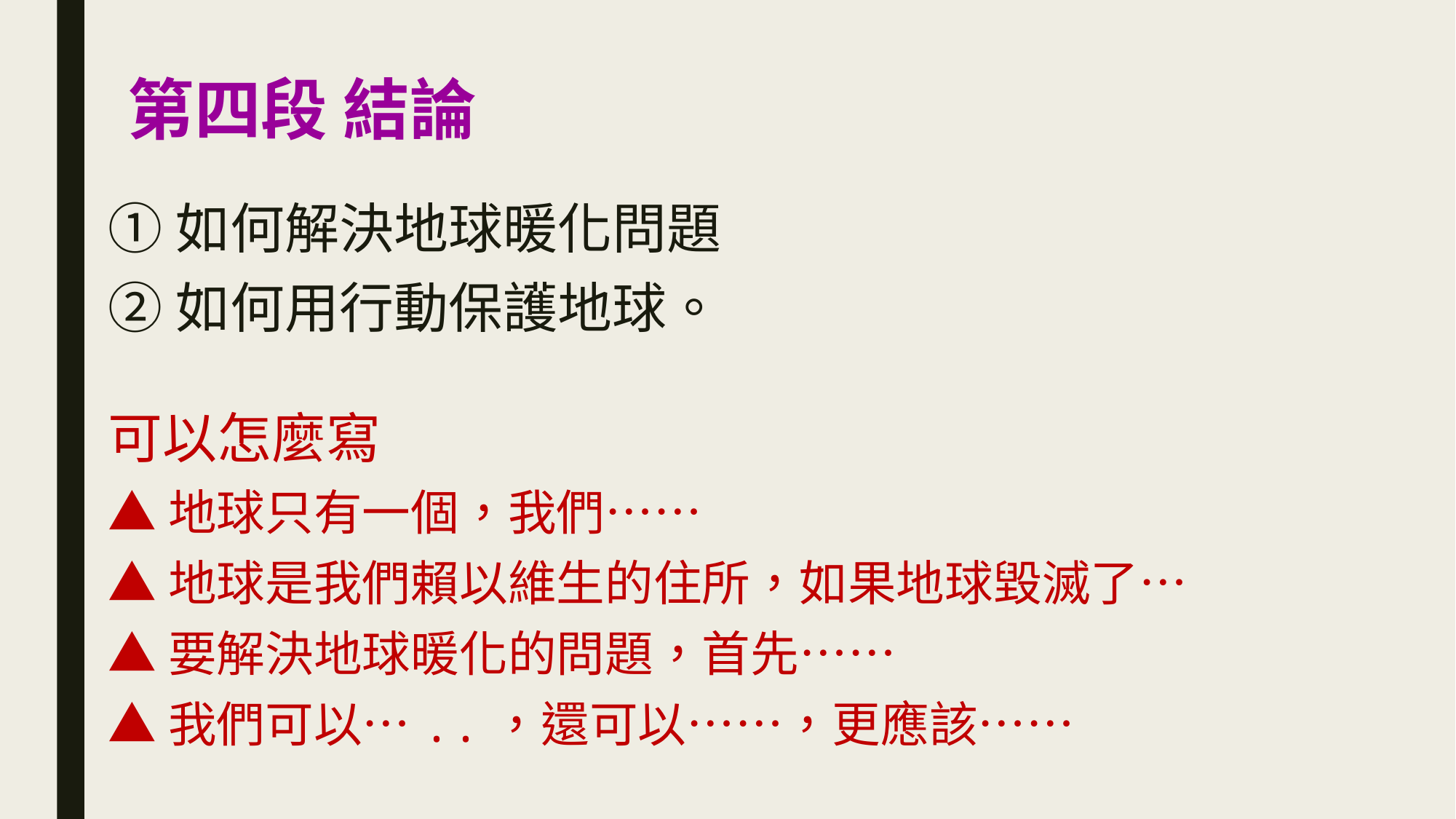

第四段 結論
①如何解決地球暖化問題
②如何用行動保護地球。
可以怎麼寫
▲地球只有一個，我們……
▲地球是我們賴以維生的住所，如果地球毀滅了…
▲要解決地球暖化的問題，首先……
▲我們可以…..，還可以……，更應該……